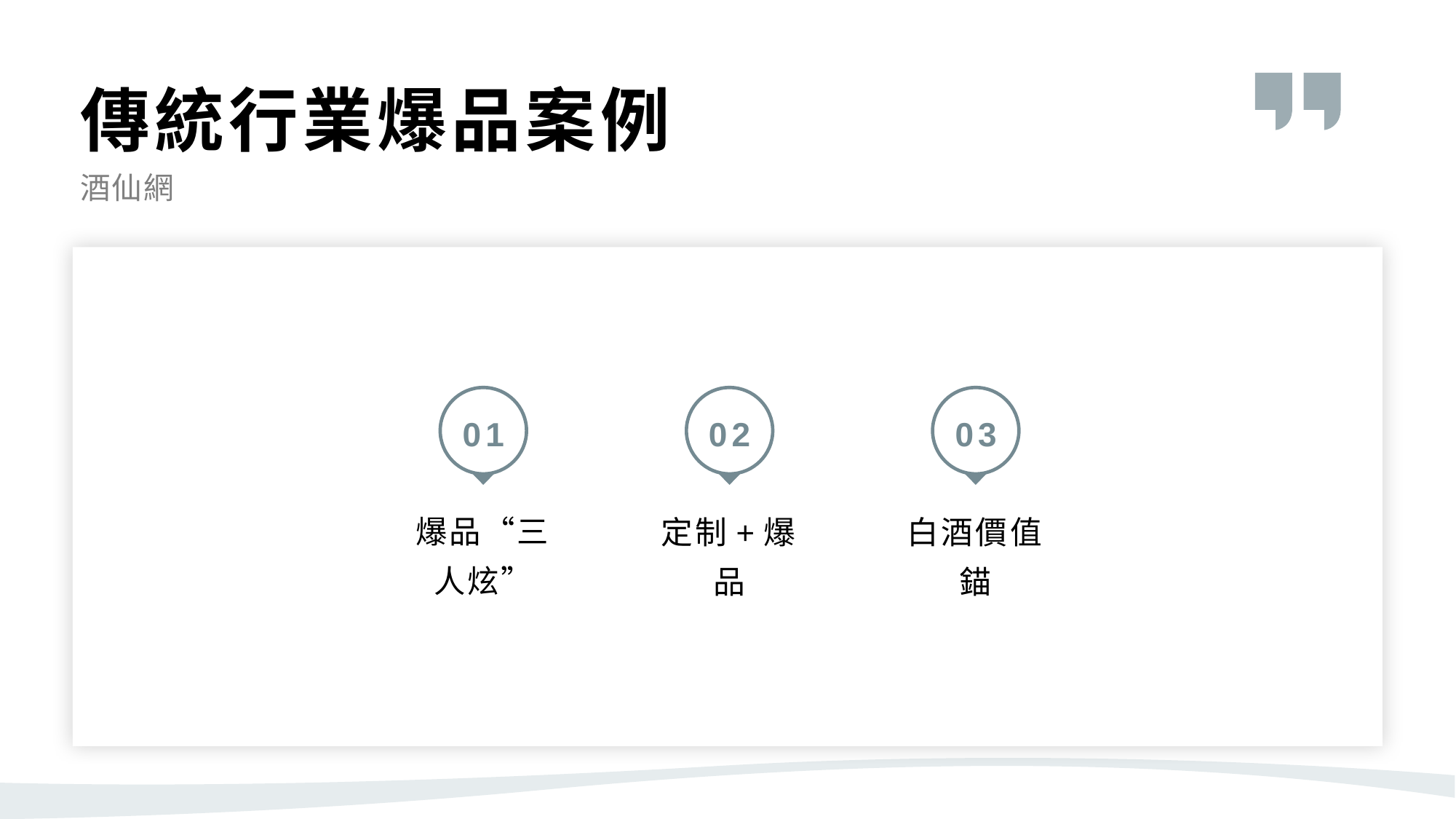

傳統行業爆品案例

酒仙網

01
02
03

爆品“三人炫”
定制+爆品
白酒價值錨